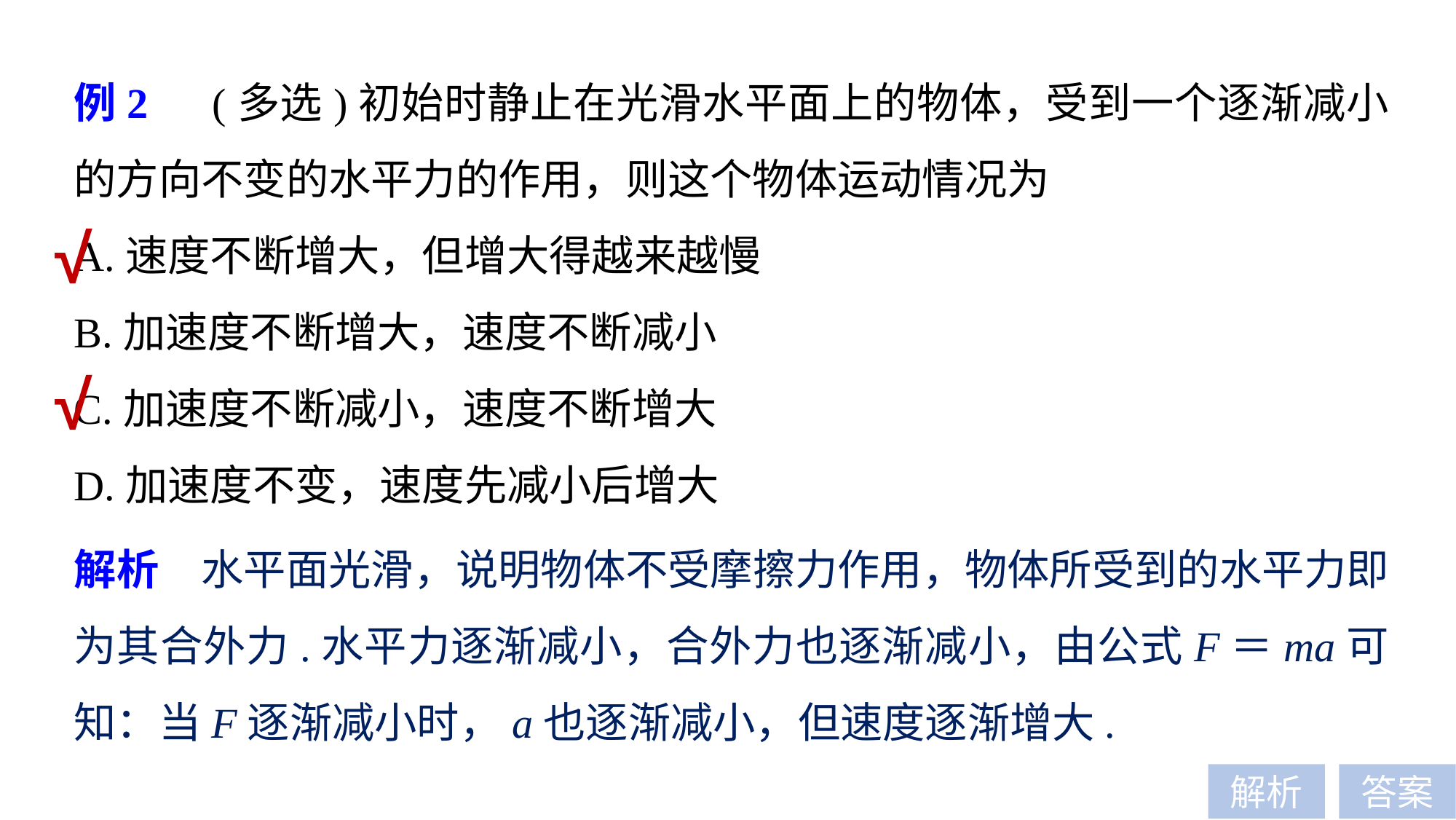

例2　(多选)初始时静止在光滑水平面上的物体，受到一个逐渐减小的方向不变的水平力的作用，则这个物体运动情况为
A.速度不断增大，但增大得越来越慢
B.加速度不断增大，速度不断减小
C.加速度不断减小，速度不断增大
D.加速度不变，速度先减小后增大
√
√
解析　水平面光滑，说明物体不受摩擦力作用，物体所受到的水平力即为其合外力.水平力逐渐减小，合外力也逐渐减小，由公式F＝ma可知：当F逐渐减小时，a也逐渐减小，但速度逐渐增大.
解析
答案